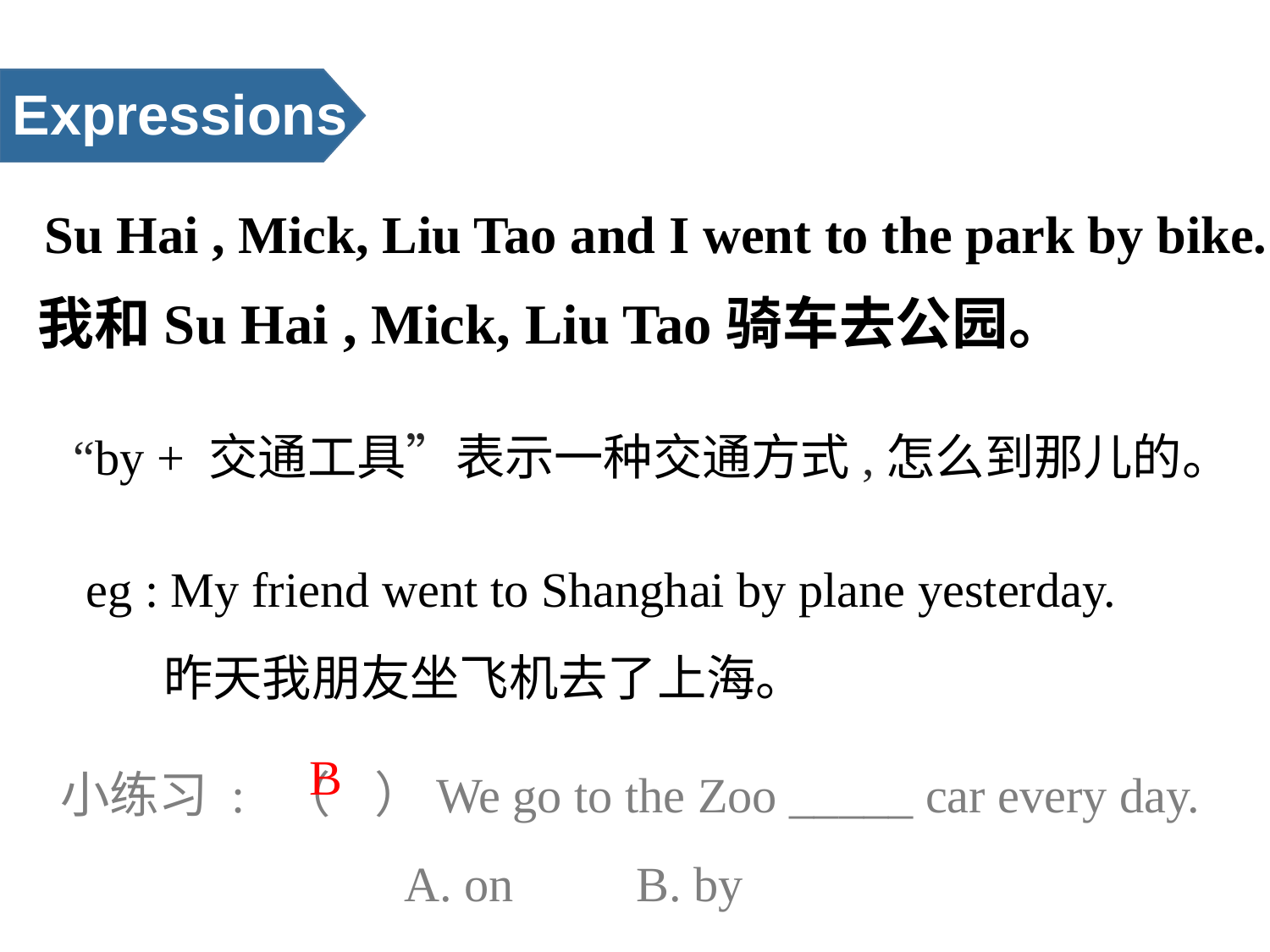

Expressions
Su Hai , Mick, Liu Tao and I went to the park by bike.
我和Su Hai , Mick, Liu Tao骑车去公园。
“by + 交通工具”表示一种交通方式,怎么到那儿的。
eg : My friend went to Shanghai by plane yesterday.
      昨天我朋友坐飞机去了上海。
小练习 :  （    ）We go to the Zoo _____ car every day.
                            A. on          B. by
B